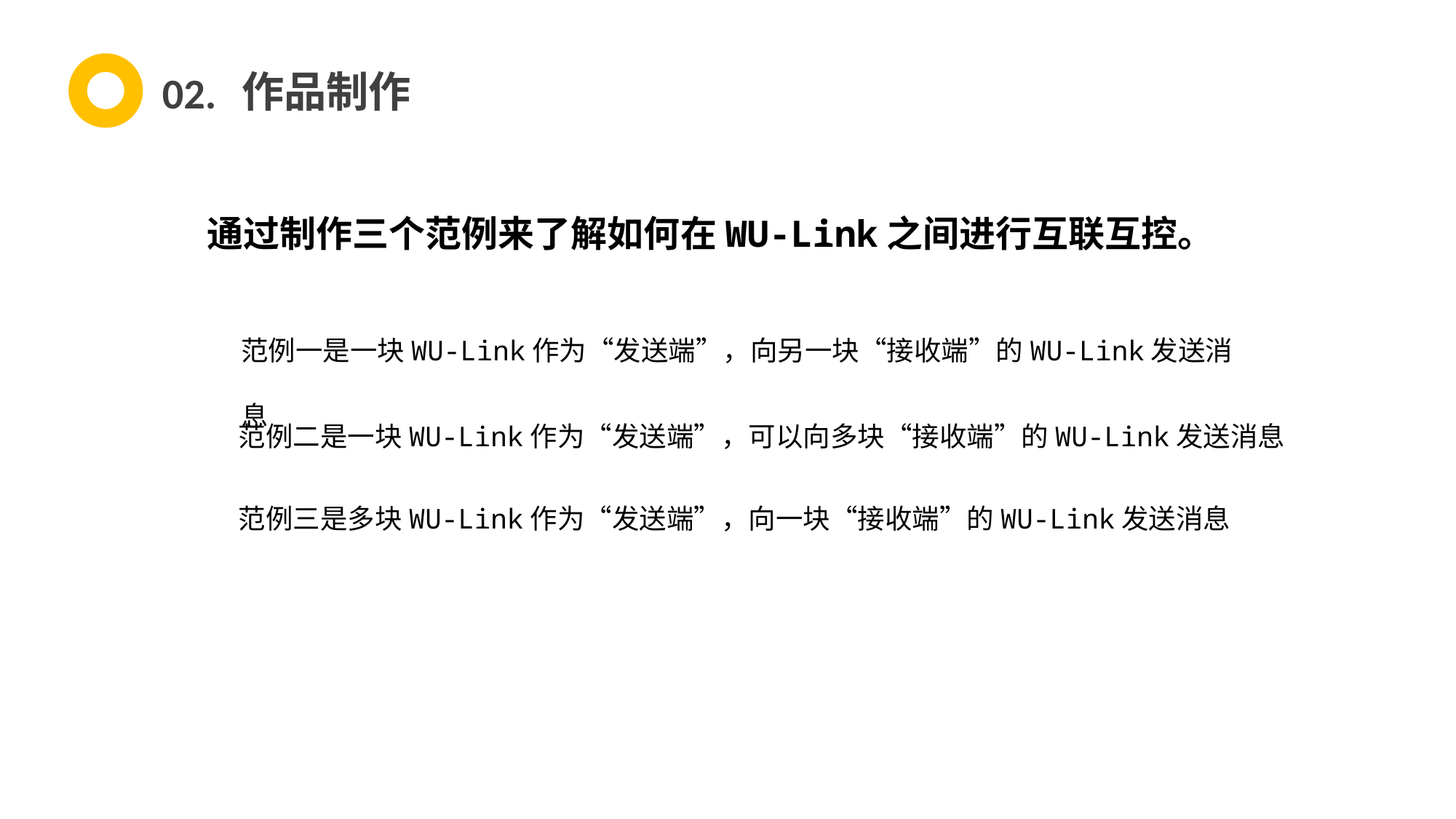

作品制作
02.
通过制作三个范例来了解如何在WU-Link之间进行互联互控。
范例一是一块WU-Link作为“发送端”，向另一块“接收端”的WU-Link发送消息
范例二是一块WU-Link作为“发送端”，可以向多块“接收端”的WU-Link发送消息
范例三是多块WU-Link作为“发送端”，向一块“接收端”的WU-Link发送消息